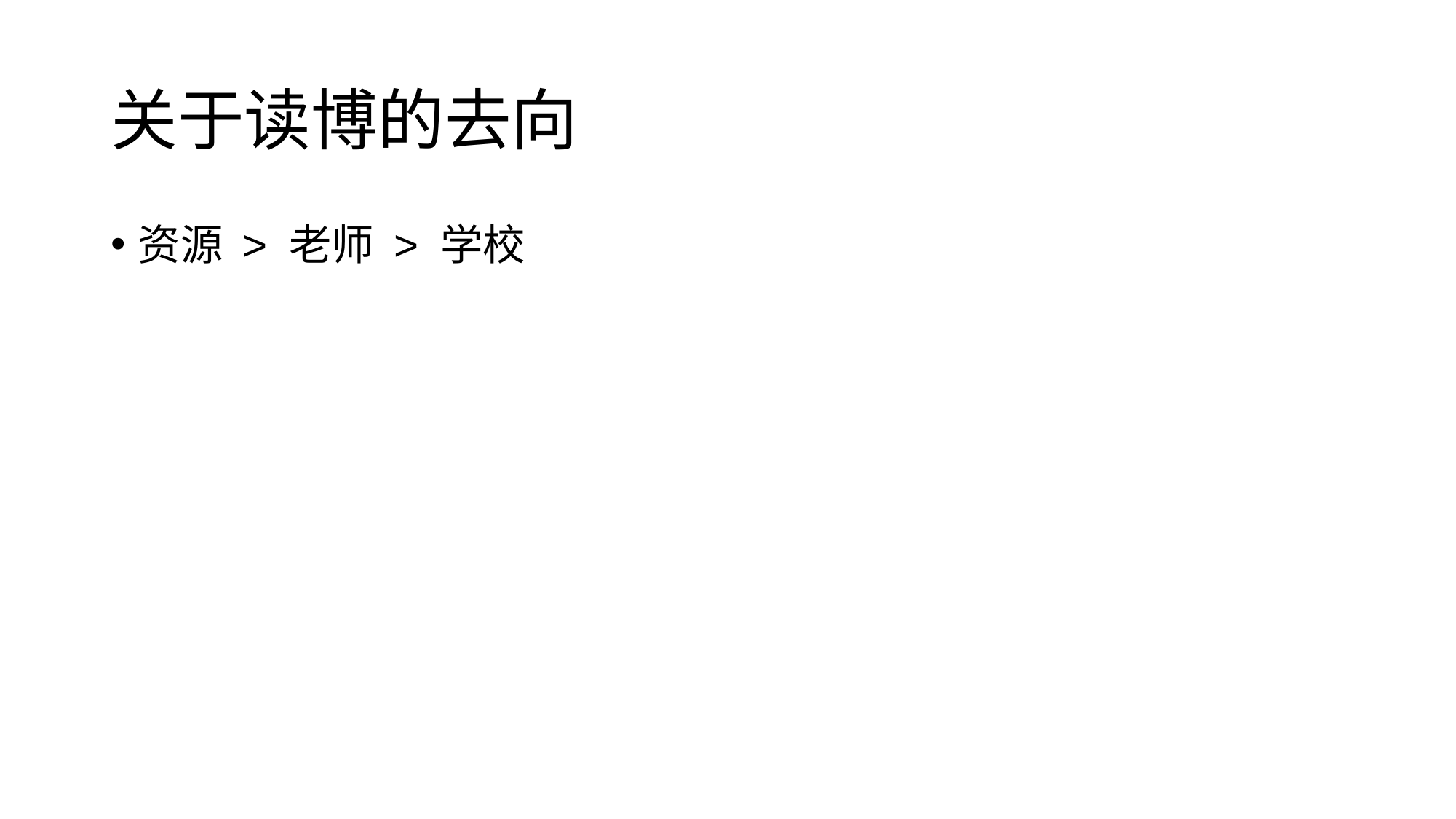

# 关于读博的去向
资源 > 老师 > 学校